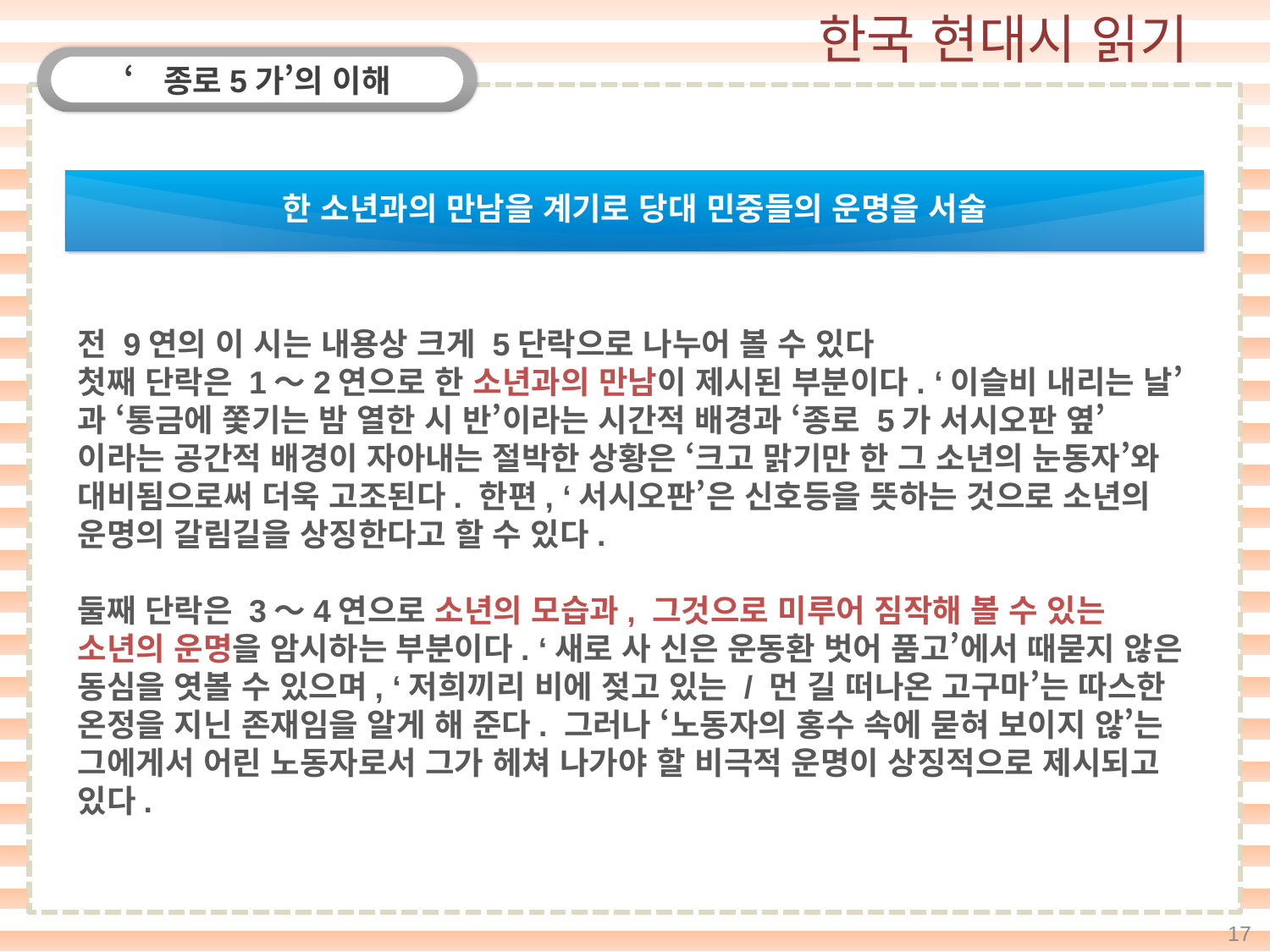

‘종로5가’의 이해

한 소년과의 만남을 계기로 당대 민중들의 운명을 서술
전 9연의 이 시는 내용상 크게 5단락으로 나누어 볼 수 있다
첫째 단락은 1～2연으로 한 소년과의 만남이 제시된 부분이다. ‘이슬비 내리는 날’과 ‘통금에 쫓기는 밤 열한 시 반’이라는 시간적 배경과 ‘종로 5가 서시오판 옆’이라는 공간적 배경이 자아내는 절박한 상황은 ‘크고 맑기만 한 그 소년의 눈동자’와 대비됨으로써 더욱 고조된다. 한편, ‘서시오판’은 신호등을 뜻하는 것으로 소년의 운명의 갈림길을 상징한다고 할 수 있다.

둘째 단락은 3～4연으로 소년의 모습과, 그것으로 미루어 짐작해 볼 수 있는 소년의 운명을 암시하는 부분이다. ‘새로 사 신은 운동환 벗어 품고’에서 때묻지 않은 동심을 엿볼 수 있으며, ‘저희끼리 비에 젖고 있는 / 먼 길 떠나온 고구마’는 따스한 온정을 지닌 존재임을 알게 해 준다. 그러나 ‘노동자의 홍수 속에 묻혀 보이지 않’는 그에게서 어린 노동자로서 그가 헤쳐 나가야 할 비극적 운명이 상징적으로 제시되고 있다.
17